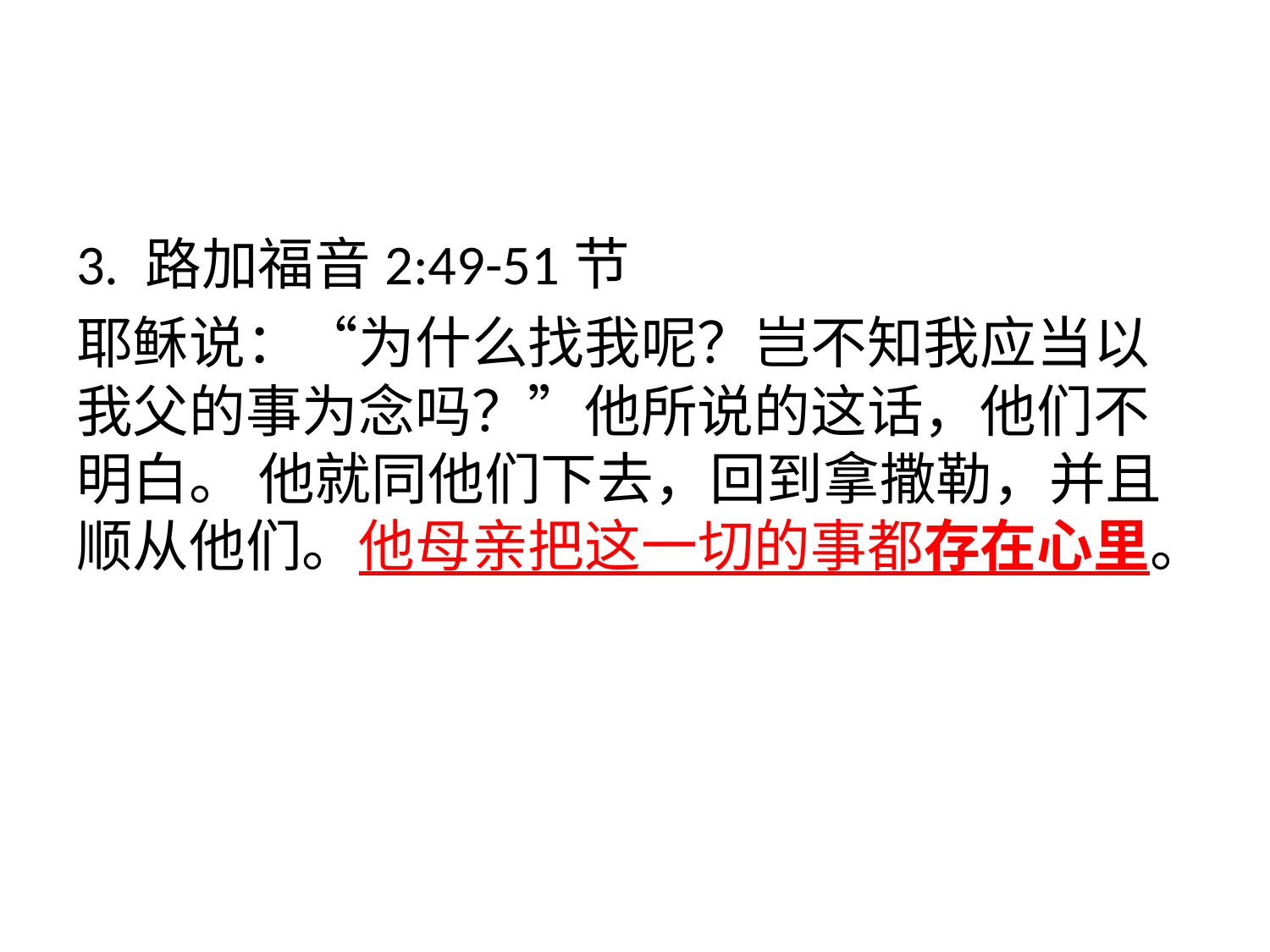

3. 路加福音2:49-51节
耶稣说：“为什么找我呢？岂不知我应当以我父的事为念吗？”他所说的这话，他们不明白。 他就同他们下去，回到拿撒勒，并且顺从他们。他母亲把这一切的事都存在心里。